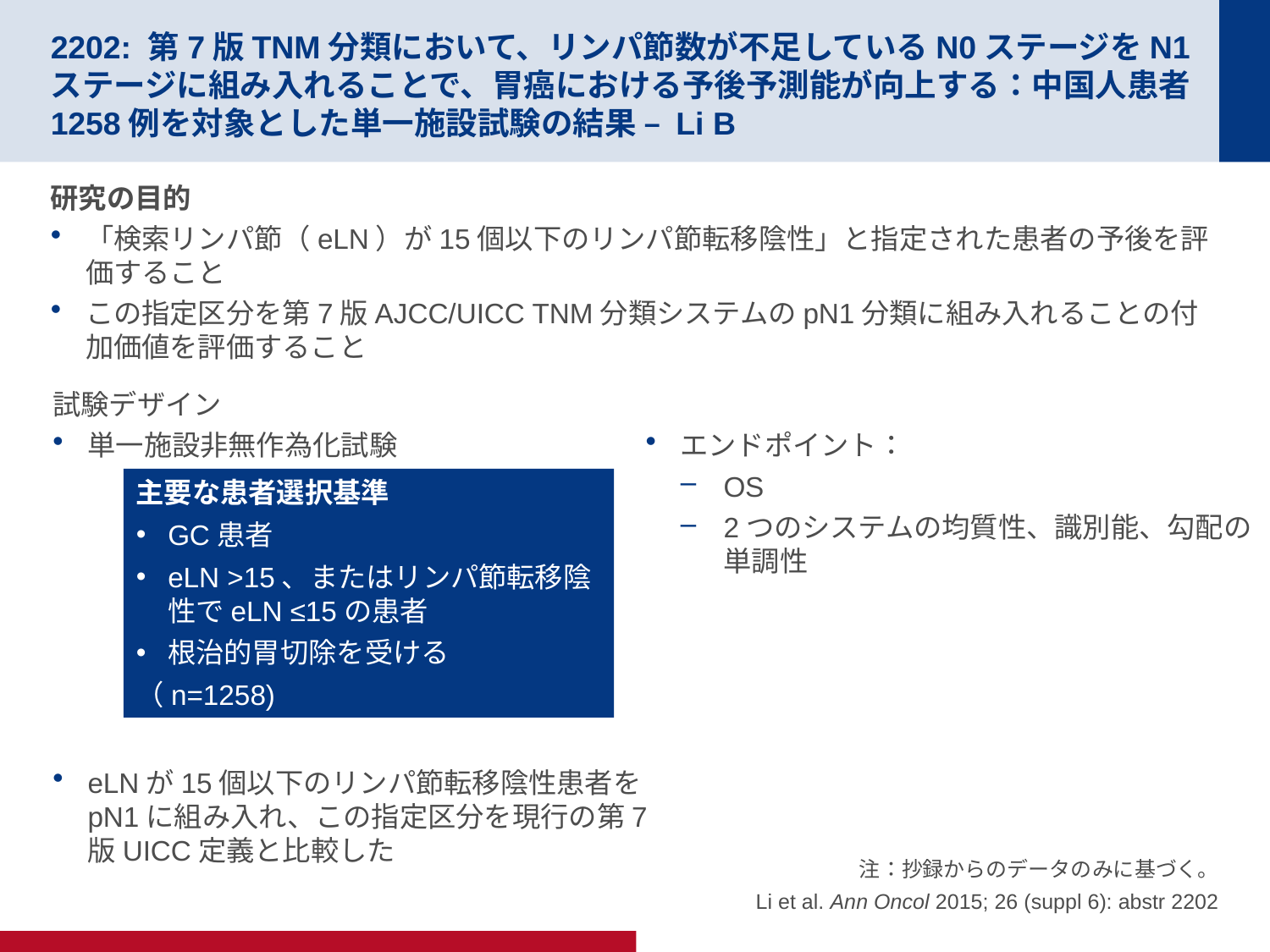

# 2202: 第7版TNM分類において、リンパ節数が不足しているN0ステージをN1ステージに組み入れることで、胃癌における予後予測能が向上する：中国人患者1258例を対象とした単一施設試験の結果 – Li B
研究の目的
「検索リンパ節（eLN）が15個以下のリンパ節転移陰性」と指定された患者の予後を評価すること
この指定区分を第7版AJCC/UICC TNM分類システムのpN1分類に組み入れることの付加価値を評価すること

試験デザイン
単一施設非無作為化試験

eLNが15個以下のリンパ節転移陰性患者をpN1に組み入れ、この指定区分を現行の第7版UICC定義と比較した

エンドポイント：
OS
2つのシステムの均質性、識別能、勾配の単調性
主要な患者選択基準
GC患者
eLN >15、またはリンパ節転移陰性でeLN ≤15の患者
根治的胃切除を受ける
（n=1258)
注：抄録からのデータのみに基づく。
Li et al. Ann Oncol 2015; 26 (suppl 6): abstr 2202